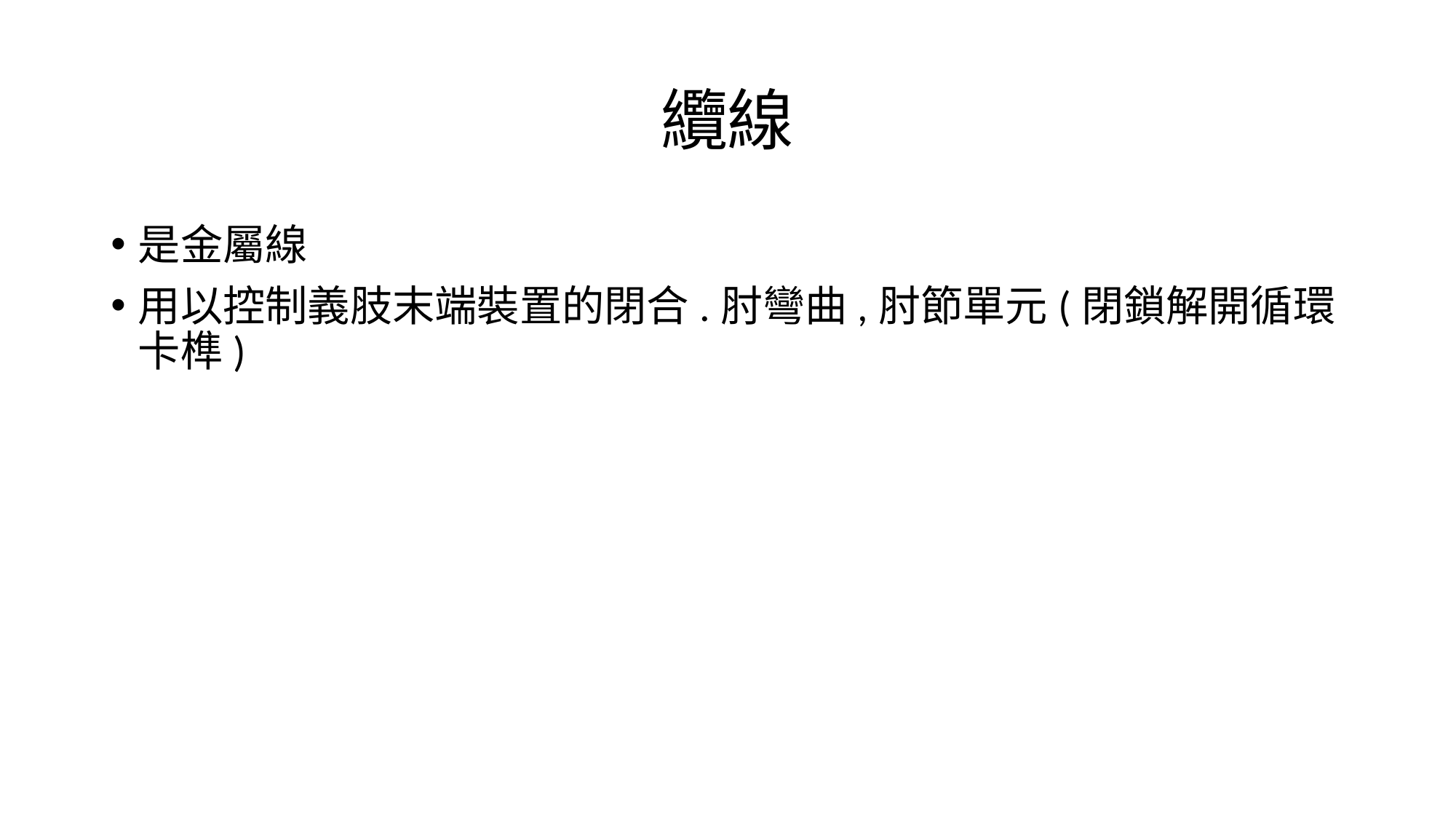

# 纜線
是金屬線
用以控制義肢末端裝置的閉合.肘彎曲,肘節單元(閉鎖解開循環卡榫)